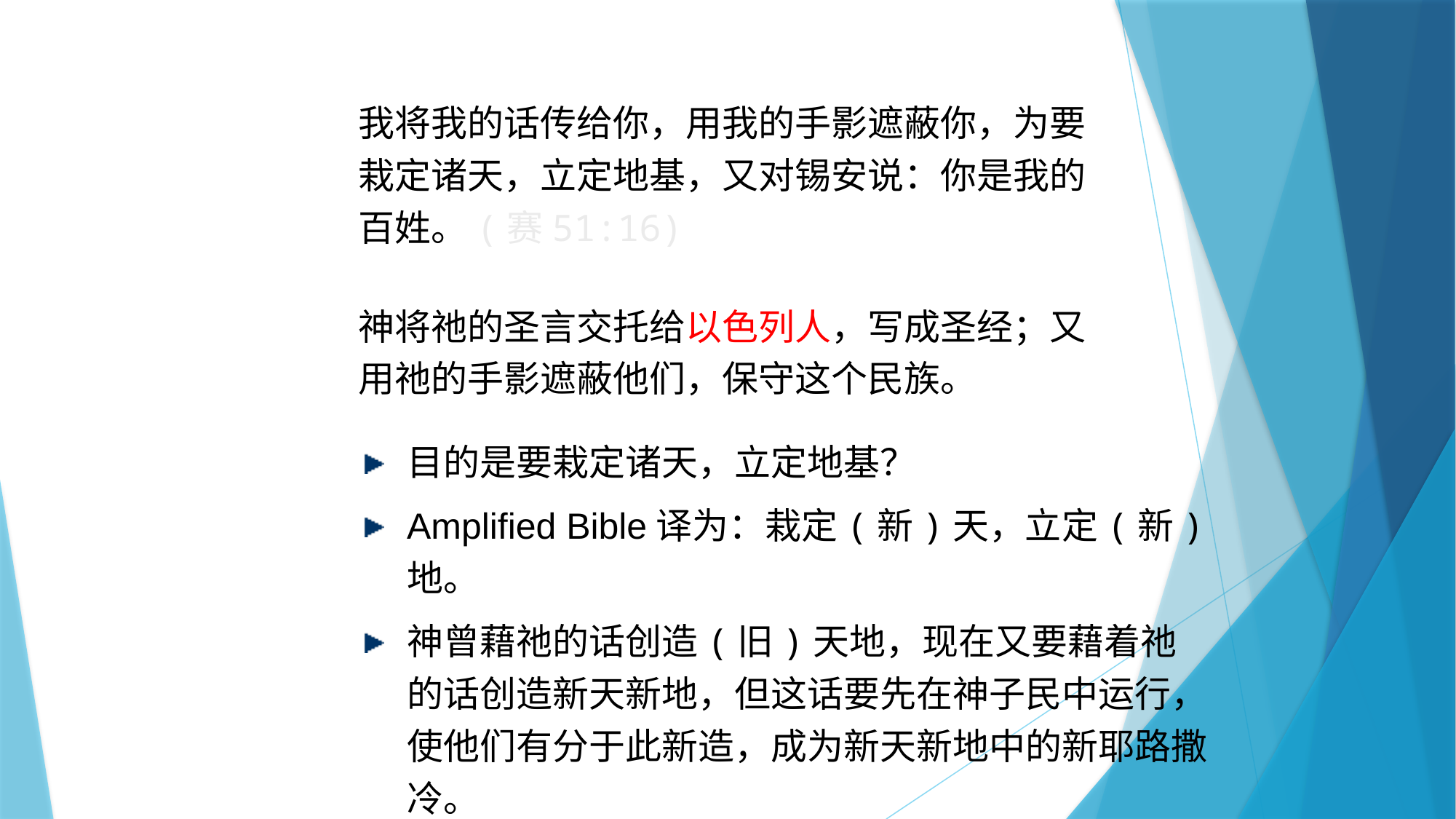

我将我的话传给你，用我的手影遮蔽你，为要栽定诸天，立定地基，又对锡安说：你是我的百姓。(赛51:16)
神将祂的圣言交托给以色列人，写成圣经；又用祂的手影遮蔽他们，保守这个民族。
目的是要栽定诸天，立定地基？
Amplified Bible译为：栽定(新)天，立定(新)地。
神曾藉祂的话创造(旧)天地，现在又要藉着祂的话创造新天新地，但这话要先在神子民中运行，使他们有分于此新造，成为新天新地中的新耶路撒冷。